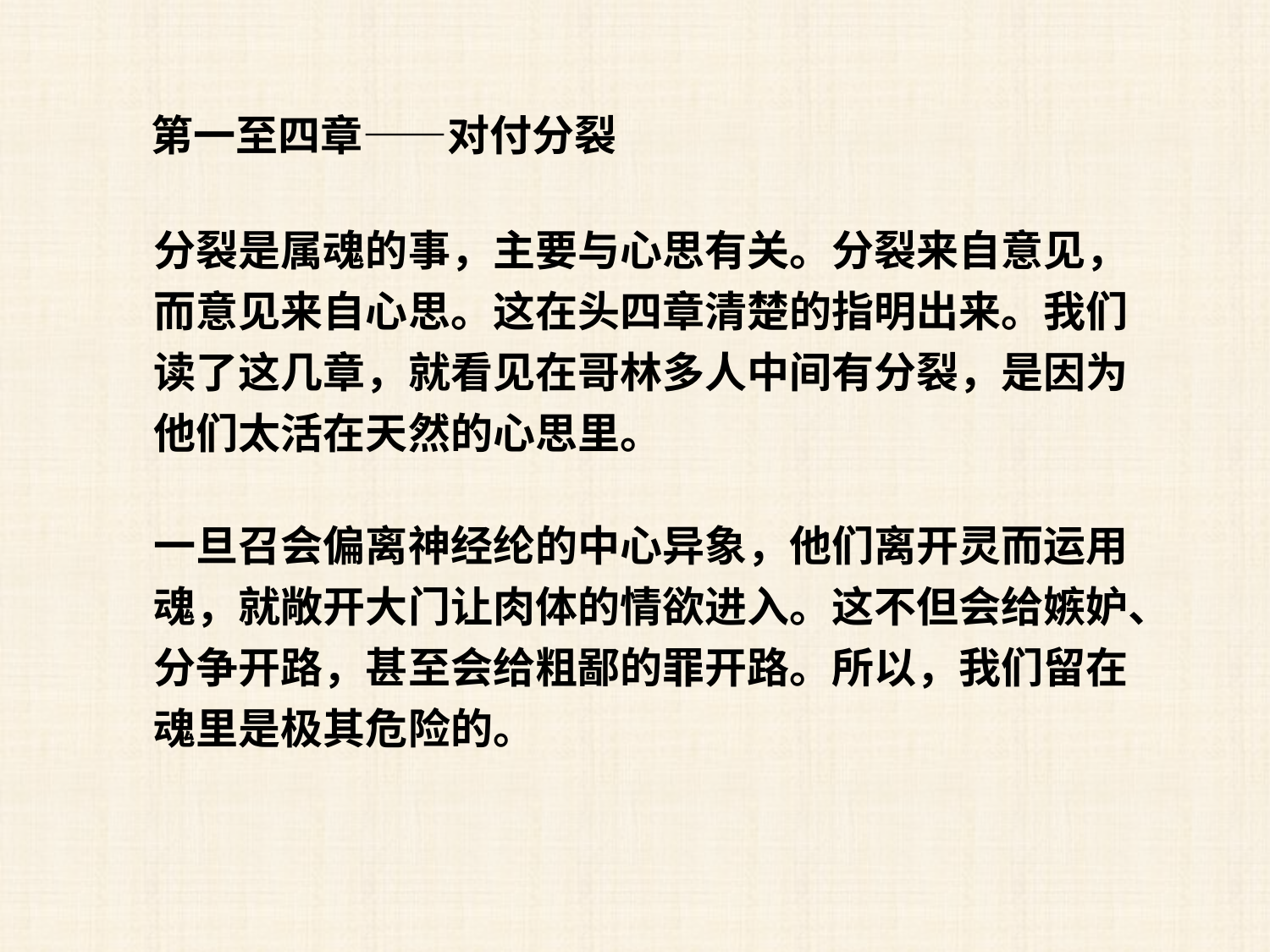

第一至四章——对付分裂
分裂是属魂的事，主要与心思有关。分裂来自意见，而意见来自心思。这在头四章清楚的指明出来。我们读了这几章，就看见在哥林多人中间有分裂，是因为他们太活在天然的心思里。
一旦召会偏离神经纶的中心异象，他们离开灵而运用魂，就敞开大门让肉体的情欲进入。这不但会给嫉妒、分争开路，甚至会给粗鄙的罪开路。所以，我们留在魂里是极其危险的。